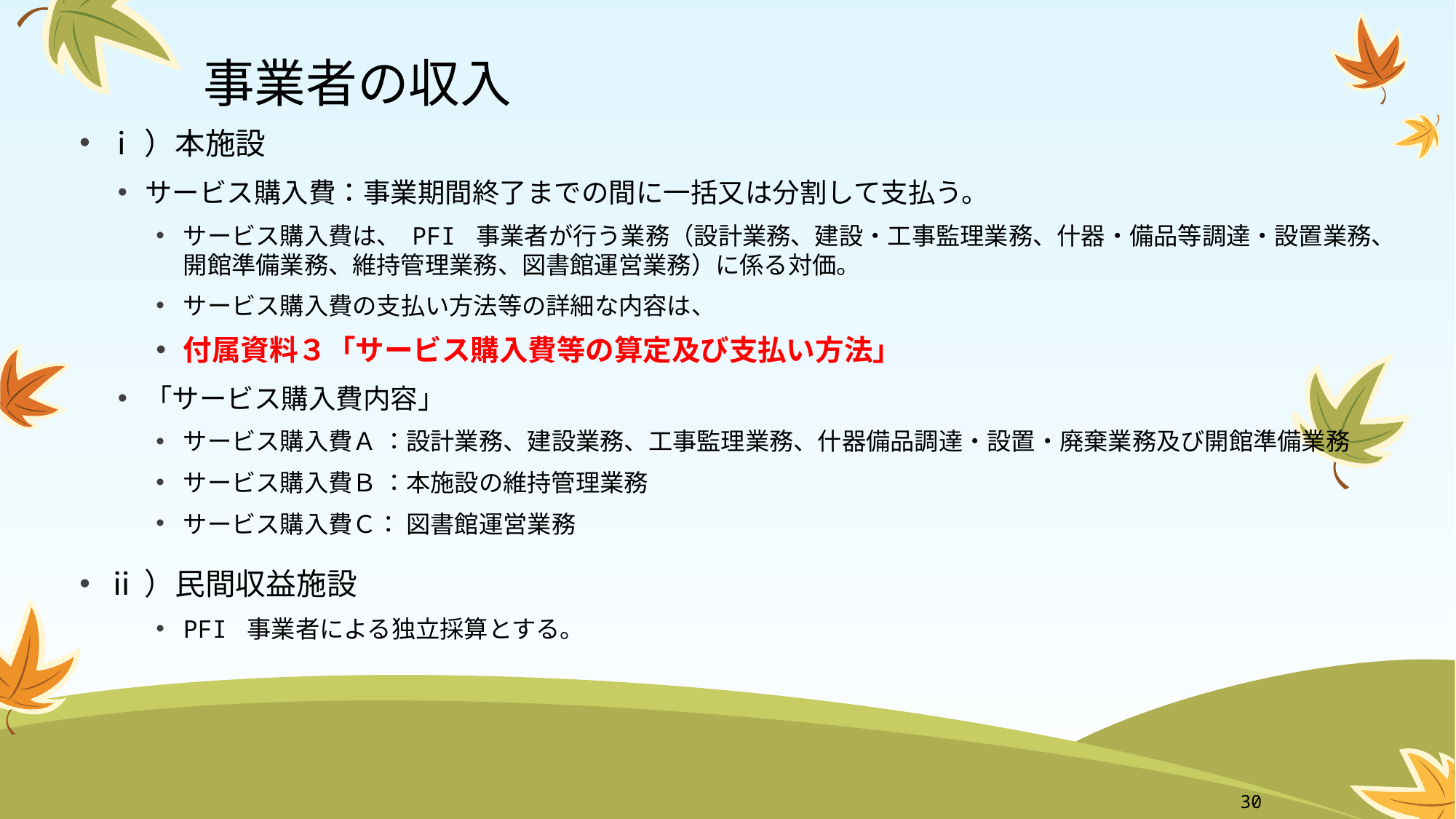

# 事業者の収入
ⅰ）本施設
サービス購入費：事業期間終了までの間に一括又は分割して支払う。
サービス購入費は、 PFI 事業者が行う業務（設計業務、建設・工事監理業務、什器・備品等調達・設置業務、開館準備業務、維持管理業務、図書館運営業務）に係る対価。
サービス購入費の支払い方法等の詳細な内容は、
付属資料３「サービス購入費等の算定及び支払い方法」
「サービス購入費内容」
サービス購入費Ａ ：設計業務、建設業務、工事監理業務、什器備品調達・設置・廃棄業務及び開館準備業務
サービス購入費Ｂ ：本施設の維持管理業務
サービス購入費Ｃ： 図書館運営業務
ⅱ）民間収益施設
PFI 事業者による独立採算とする。
30